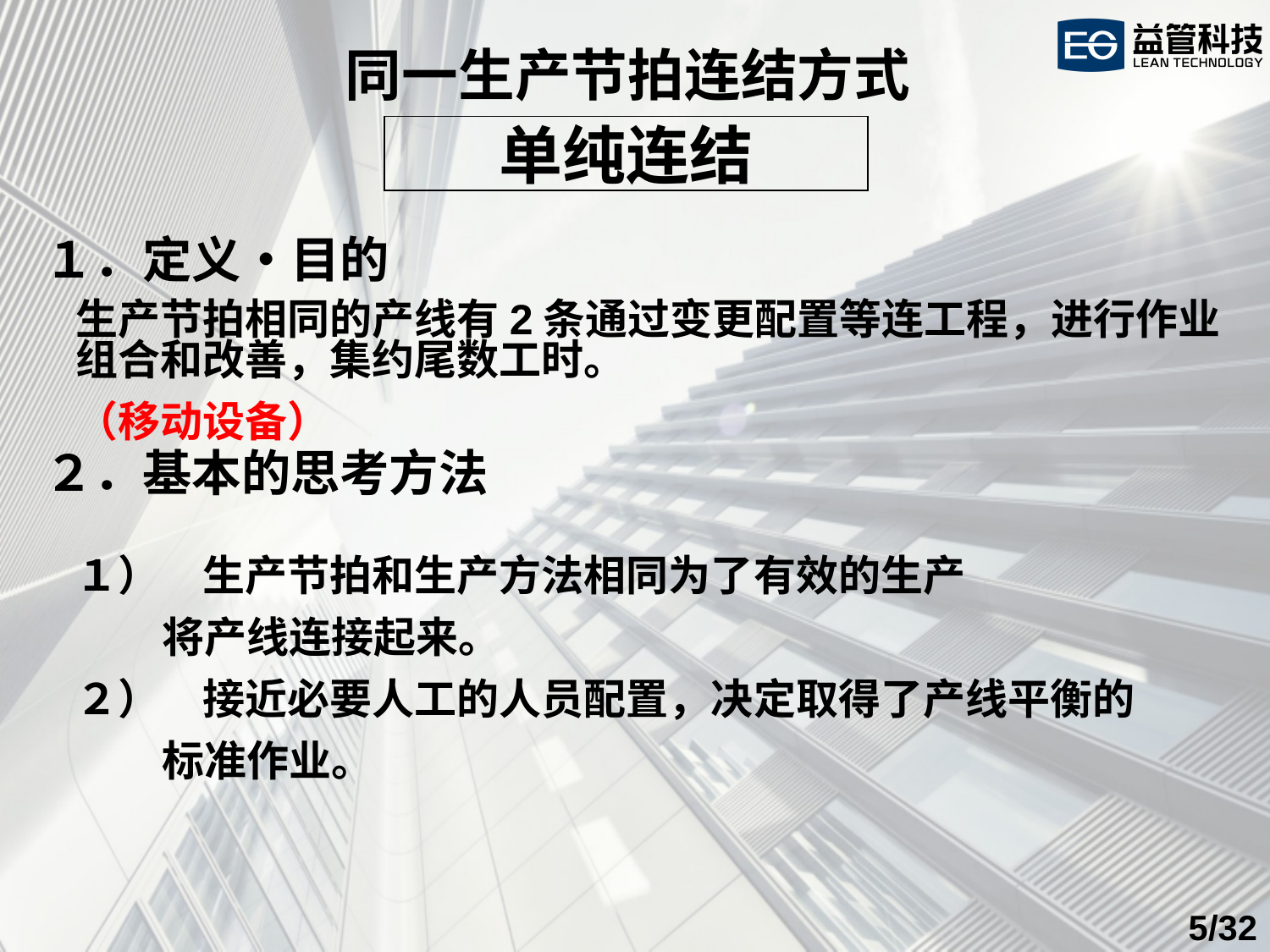

同一生产节拍连结方式
单纯连结
１．定义・目的
生产节拍相同的产线有2条通过变更配置等连工程，进行作业组合和改善，集约尾数工时。
（移动设备）
２．基本的思考方法
１）　生产节拍和生产方法相同为了有效的生产
        将产线连接起来。
２）　接近必要人工的人员配置，决定取得了产线平衡的
        标准作业。

5/32